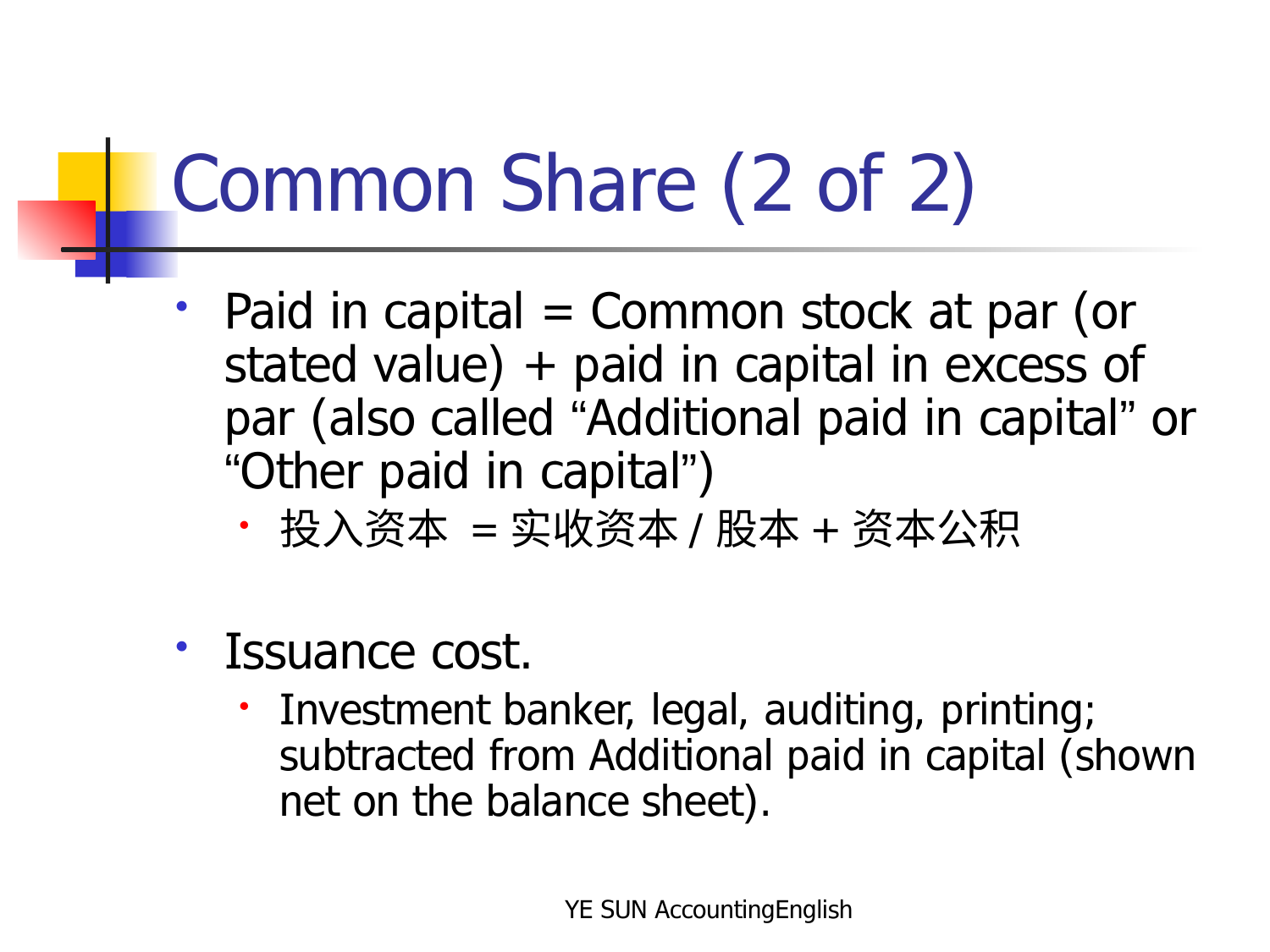

# Common Share (2 of 2)
Paid in capital = Common stock at par (or stated value) + paid in capital in excess of par (also called “Additional paid in capital” or “Other paid in capital”)
投入资本 =实收资本/股本+资本公积

Issuance cost.
Investment banker, legal, auditing, printing; subtracted from Additional paid in capital (shown net on the balance sheet).
YE SUN AccountingEnglish
24